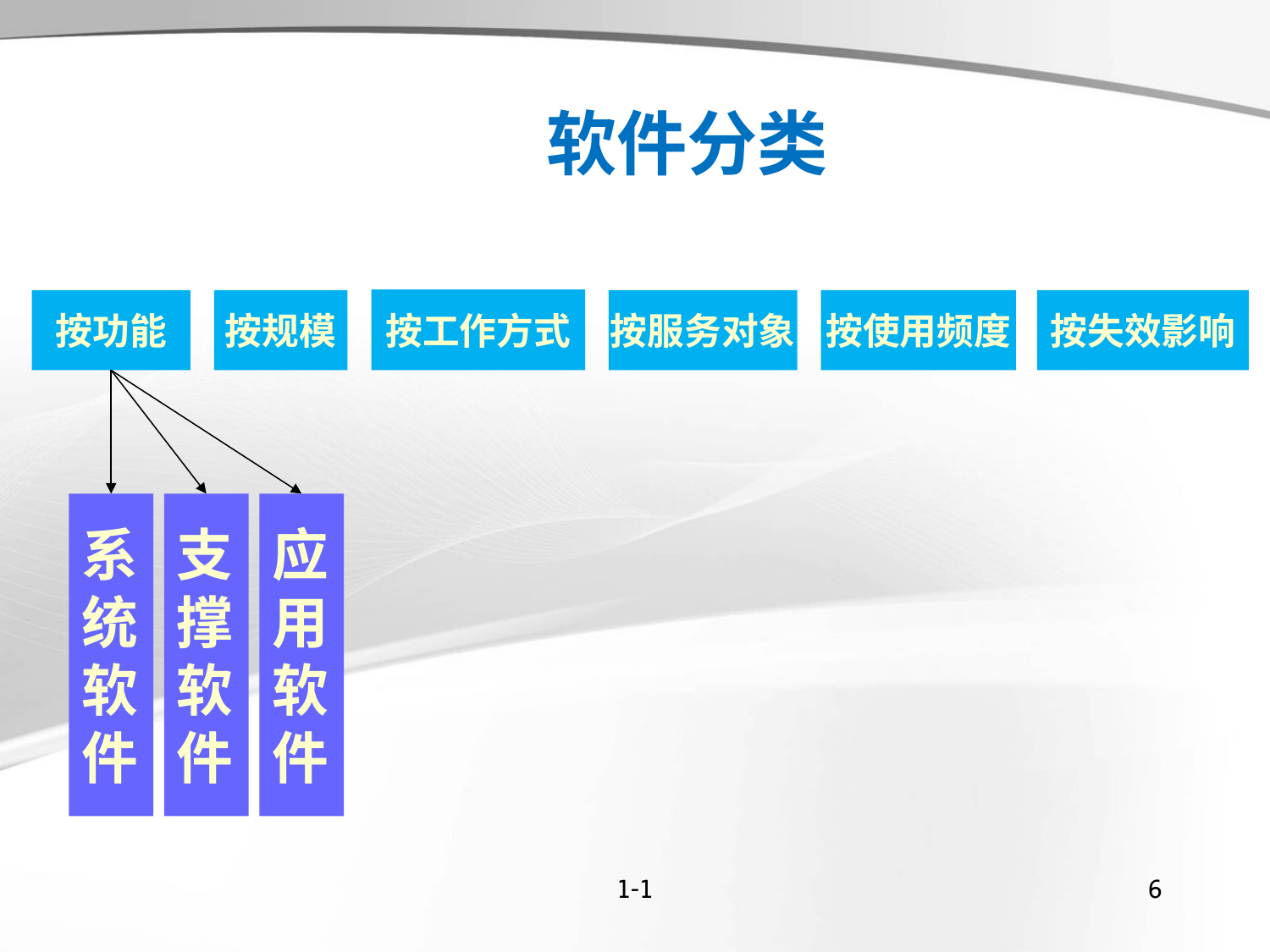

# 软件分类
按工作方式
按功能
按规模
按服务对象
按使用频度
按失效影响
系
统
软
件
支
撑
软
件
应
用
软
件
1-1
6